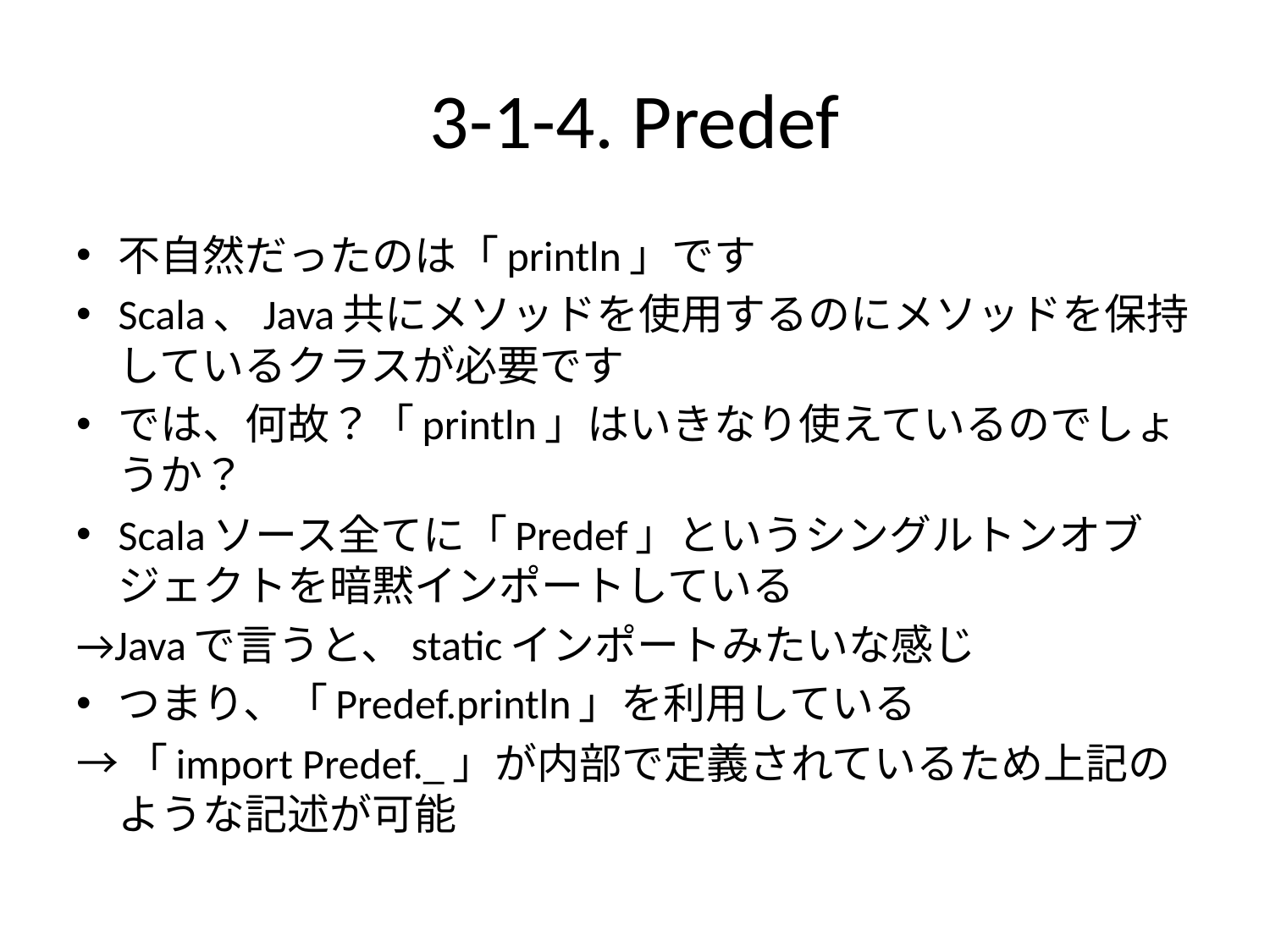

# 3-1-4. Predef
不自然だったのは「println」です
Scala、Java共にメソッドを使用するのにメソッドを保持しているクラスが必要です
では、何故？「println」はいきなり使えているのでしょうか？
Scalaソース全てに「Predef」というシングルトンオブジェクトを暗黙インポートしている
→Javaで言うと、staticインポートみたいな感じ
つまり、「Predef.println」を利用している
→「import Predef._」が内部で定義されているため上記のような記述が可能